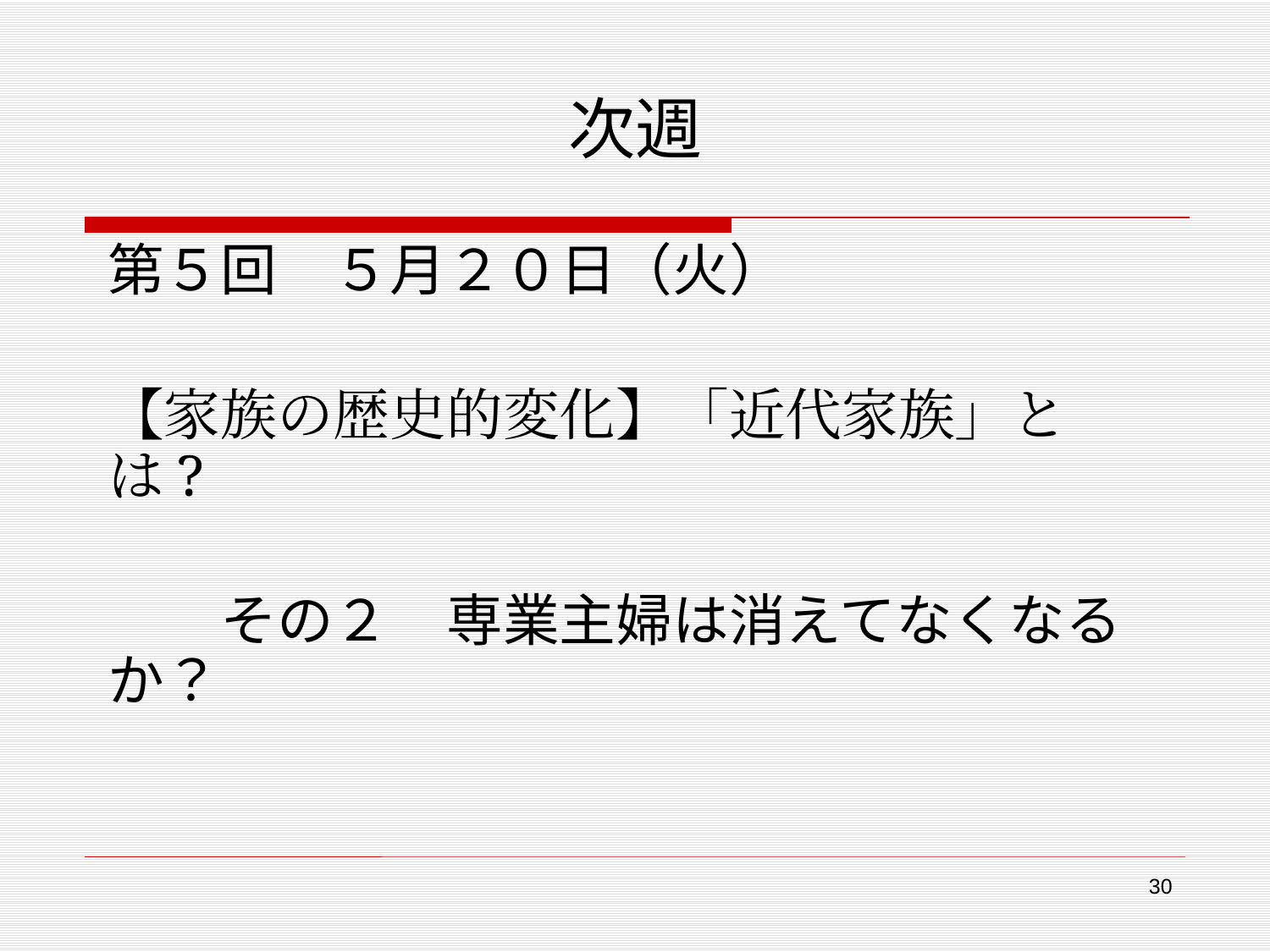

# 次週
第５回　５月２０日（火）

【家族の歴史的変化】「近代家族」とは?

　　その２　専業主婦は消えてなくなるか？

30